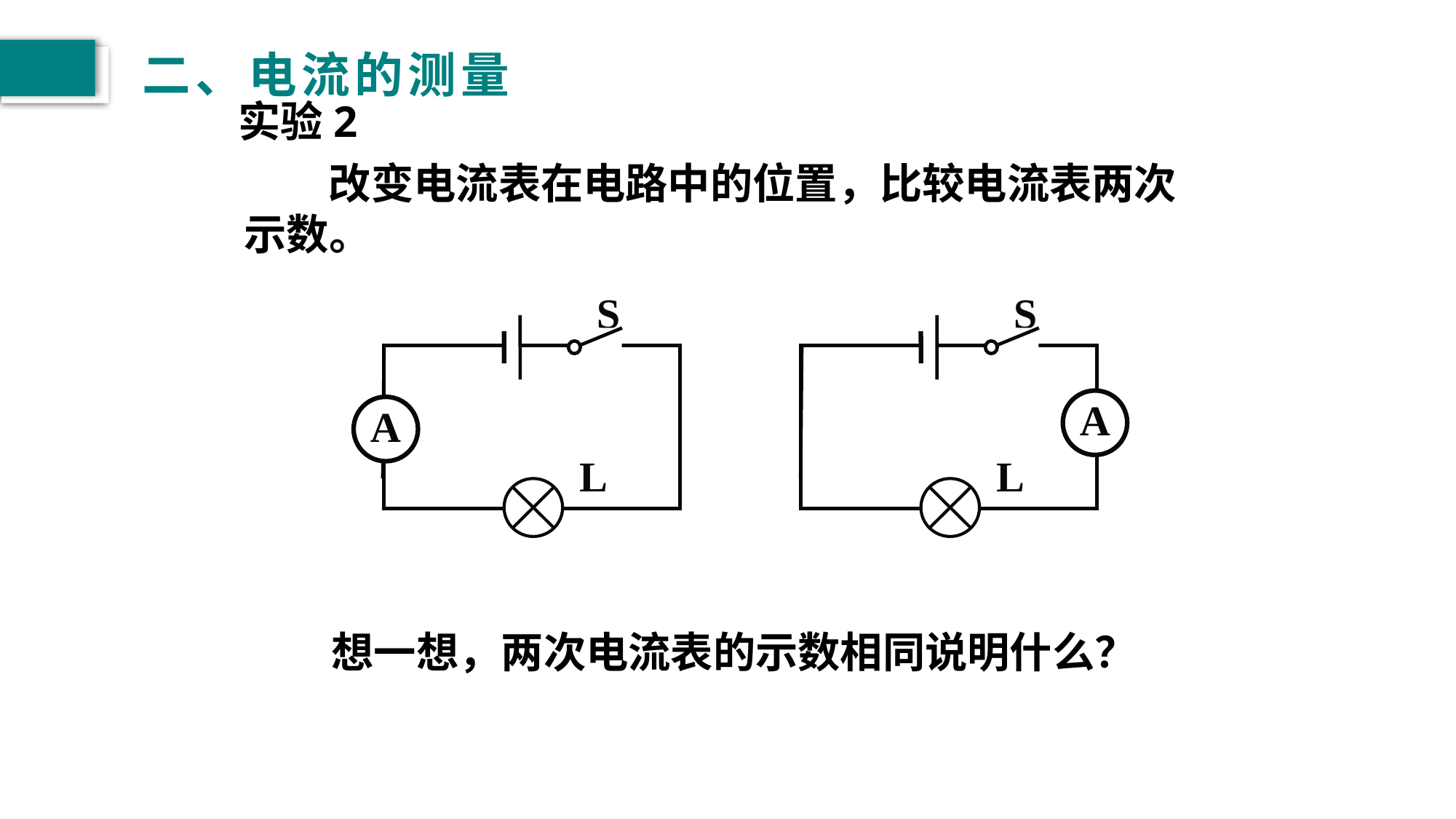

# 二、电流的测量
实验2
　　改变电流表在电路中的位置，比较电流表两次示数。
S

A

L

S

A

L

　　想一想，两次电流表的示数相同说明什么？